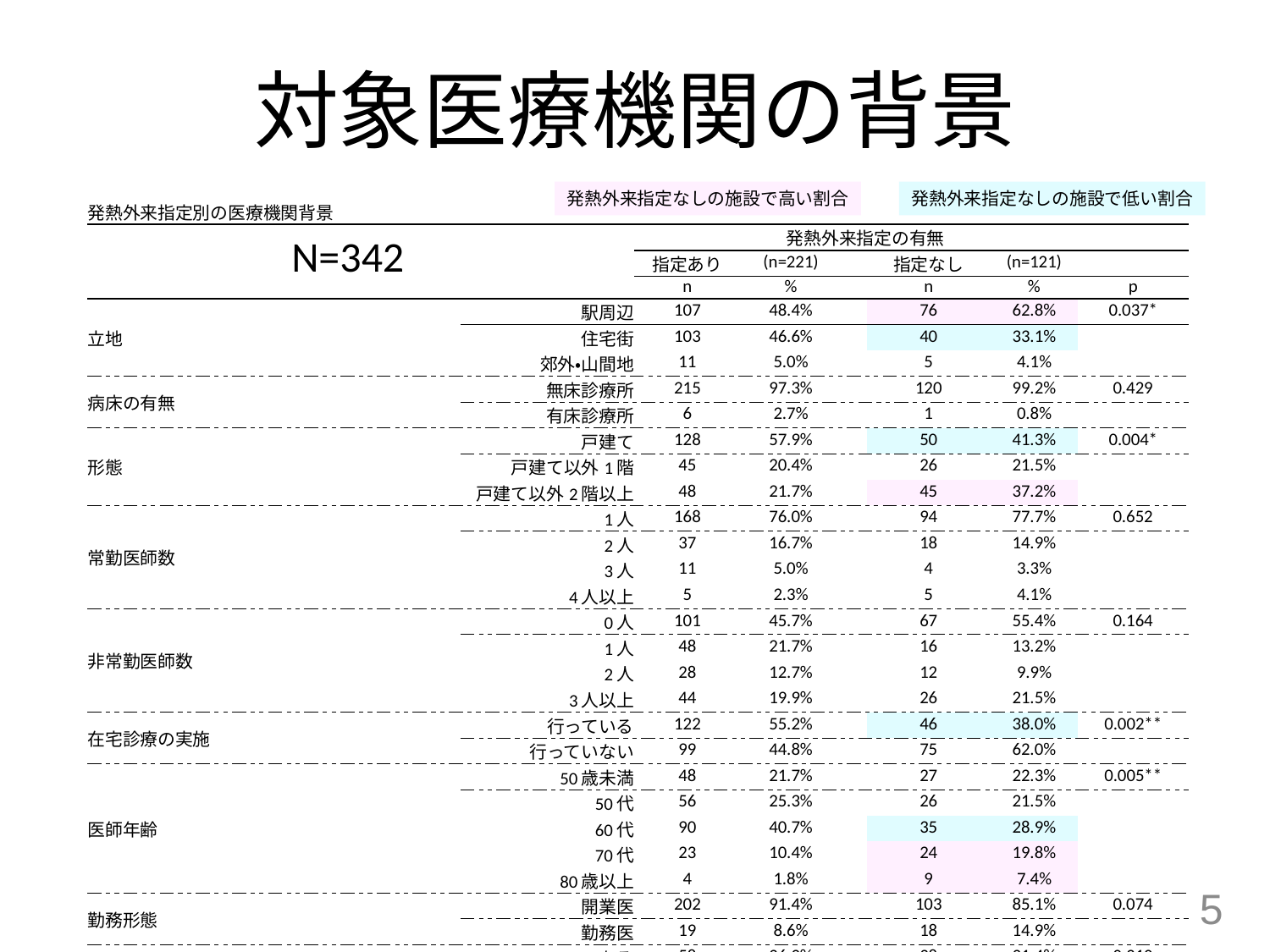

# 対象医療機関の背景
発熱外来指定なしの施設で高い割合
発熱外来指定なしの施設で低い割合
| 発熱外来指定別の医療機関背景 |  |  |  |  |  |  |  |
| --- | --- | --- | --- | --- | --- | --- | --- |
| N=342 |  |  | 発熱外来指定の有無 | 発熱外来指定の有無 |  |  |  |
|  |  | 指定あり | (n=221) |  | 指定なし | (n=121) |  |
|  |  | n | % |  | n | % | p |
| 立地 | 駅周辺 | 107 | 48.4% |  | 76 | 62.8% | 0.037\* |
|  | 住宅街 | 103 | 46.6% |  | 40 | 33.1% |  |
|  | 郊外・山間地 | 11 | 5.0% |  | 5 | 4.1% |  |
| 病床の有無 | 無床診療所 | 215 | 97.3% |  | 120 | 99.2% | 0.429 |
|  | 有床診療所 | 6 | 2.7% |  | 1 | 0.8% |  |
| 形態 | 戸建て | 128 | 57.9% |  | 50 | 41.3% | 0.004\* |
|  | 戸建て以外1階 | 45 | 20.4% |  | 26 | 21.5% |  |
|  | 戸建て以外2階以上 | 48 | 21.7% |  | 45 | 37.2% |  |
| 常勤医師数 | 1人 | 168 | 76.0% |  | 94 | 77.7% | 0.652 |
|  | 2人 | 37 | 16.7% |  | 18 | 14.9% |  |
|  | 3人 | 11 | 5.0% |  | 4 | 3.3% |  |
|  | 4人以上 | 5 | 2.3% |  | 5 | 4.1% |  |
| 非常勤医師数 | 0人 | 101 | 45.7% |  | 67 | 55.4% | 0.164 |
|  | 1人 | 48 | 21.7% |  | 16 | 13.2% |  |
|  | 2人 | 28 | 12.7% |  | 12 | 9.9% |  |
|  | 3人以上 | 44 | 19.9% |  | 26 | 21.5% |  |
| 在宅診療の実施 | 行っている | 122 | 55.2% |  | 46 | 38.0% | 0.002\*\* |
|  | 行っていない | 99 | 44.8% |  | 75 | 62.0% |  |
| 医師年齢 | 50歳未満 | 48 | 21.7% |  | 27 | 22.3% | 0.005\*\* |
|  | 50代 | 56 | 25.3% |  | 26 | 21.5% |  |
|  | 60代 | 90 | 40.7% |  | 35 | 28.9% |  |
|  | 70代 | 23 | 10.4% |  | 24 | 19.8% |  |
|  | 80歳以上 | 4 | 1.8% |  | 9 | 7.4% |  |
| 勤務形態 | 開業医 | 202 | 91.4% |  | 103 | 85.1% | 0.074 |
|  | 勤務医 | 19 | 8.6% |  | 18 | 14.9% |  |
| 他テナント等との共有スペースの有無 | ある | 58 | 26.2% |  | 38 | 31.4% | 0.310 |
|  | ない | 163 | 73.8% |  | 83 | 68.6% |  |
5